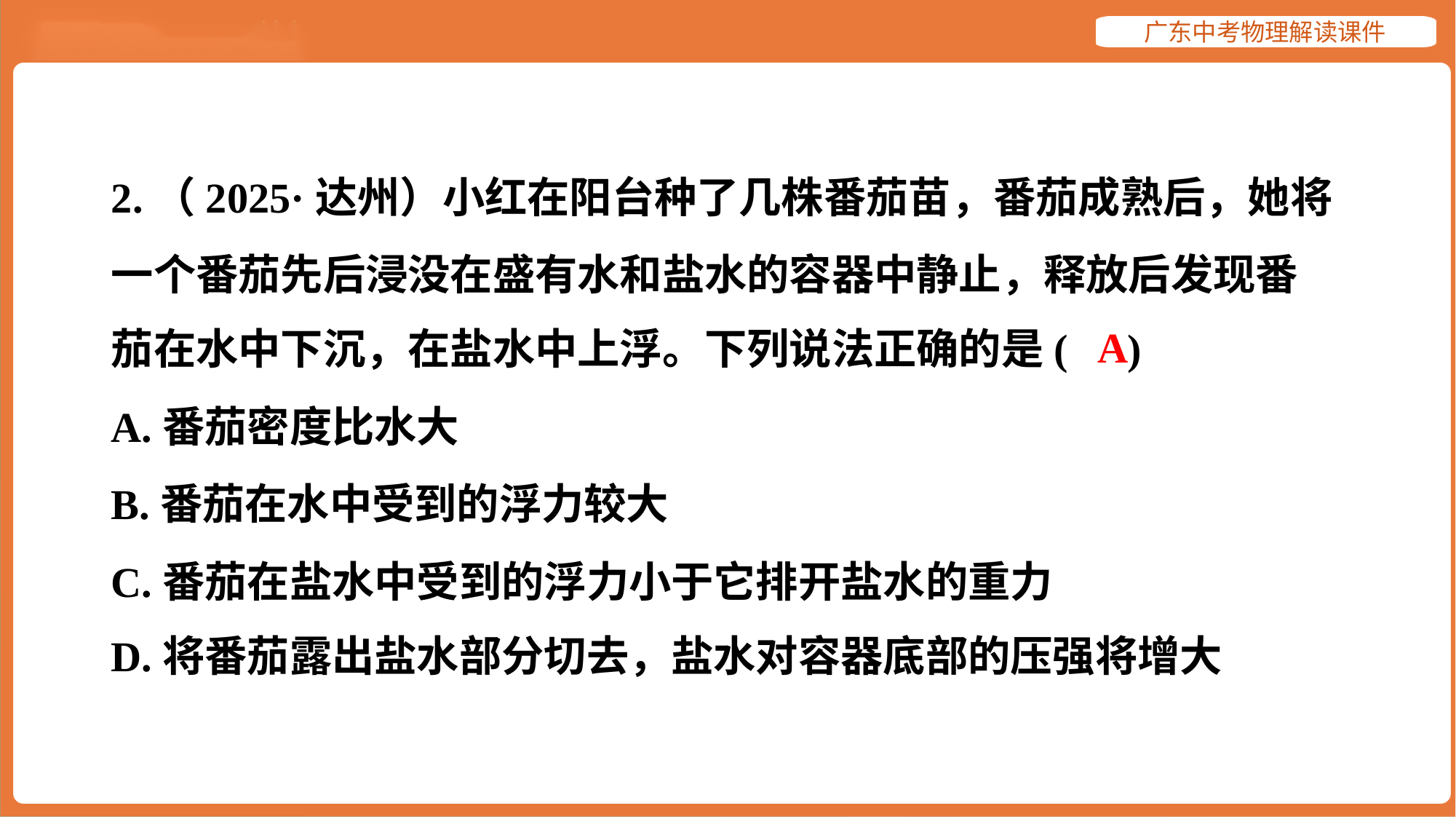

2.（2025·达州）小红在阳台种了几株番茄苗，番茄成熟后，她将
一个番茄先后浸没在盛有水和盐水的容器中静止，释放后发现番
茄在水中下沉，在盐水中上浮。下列说法正确的是(     )
A
A.番茄密度比水大
B.番茄在水中受到的浮力较大
C.番茄在盐水中受到的浮力小于它排开盐水的重力
D.将番茄露出盐水部分切去，盐水对容器底部的压强将增大